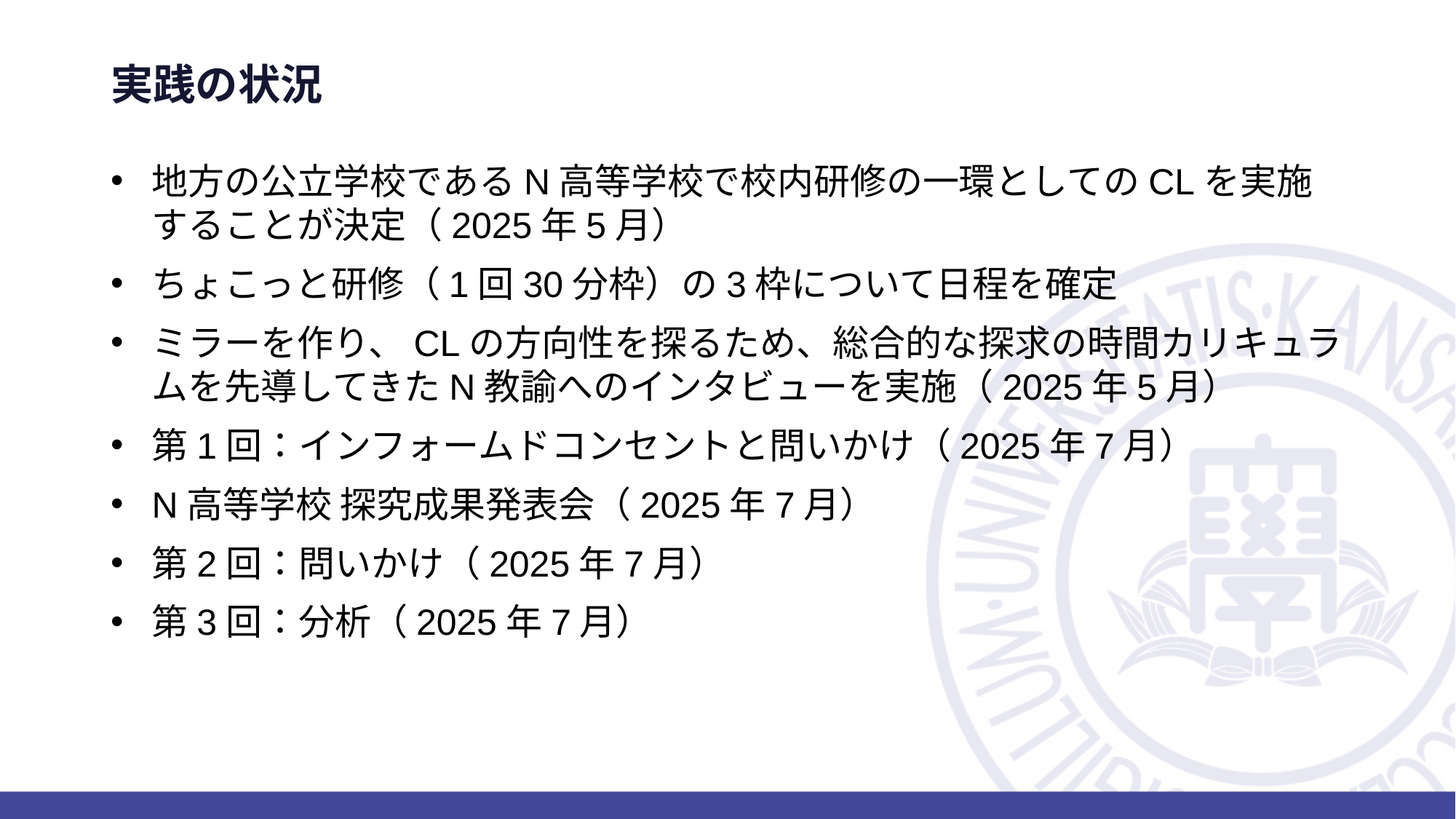

# 実践の状況
地方の公立学校であるN高等学校で校内研修の一環としてのCLを実施することが決定（2025年5月）
ちょこっと研修（1回30分枠）の3枠について日程を確定
ミラーを作り、CLの方向性を探るため、総合的な探求の時間カリキュラムを先導してきたN教諭へのインタビューを実施（2025年5月）
第1回：インフォームドコンセントと問いかけ（2025年7月）
N高等学校 探究成果発表会（2025年7月）
第2回：問いかけ（2025年7月）
第3回：分析（2025年7月）